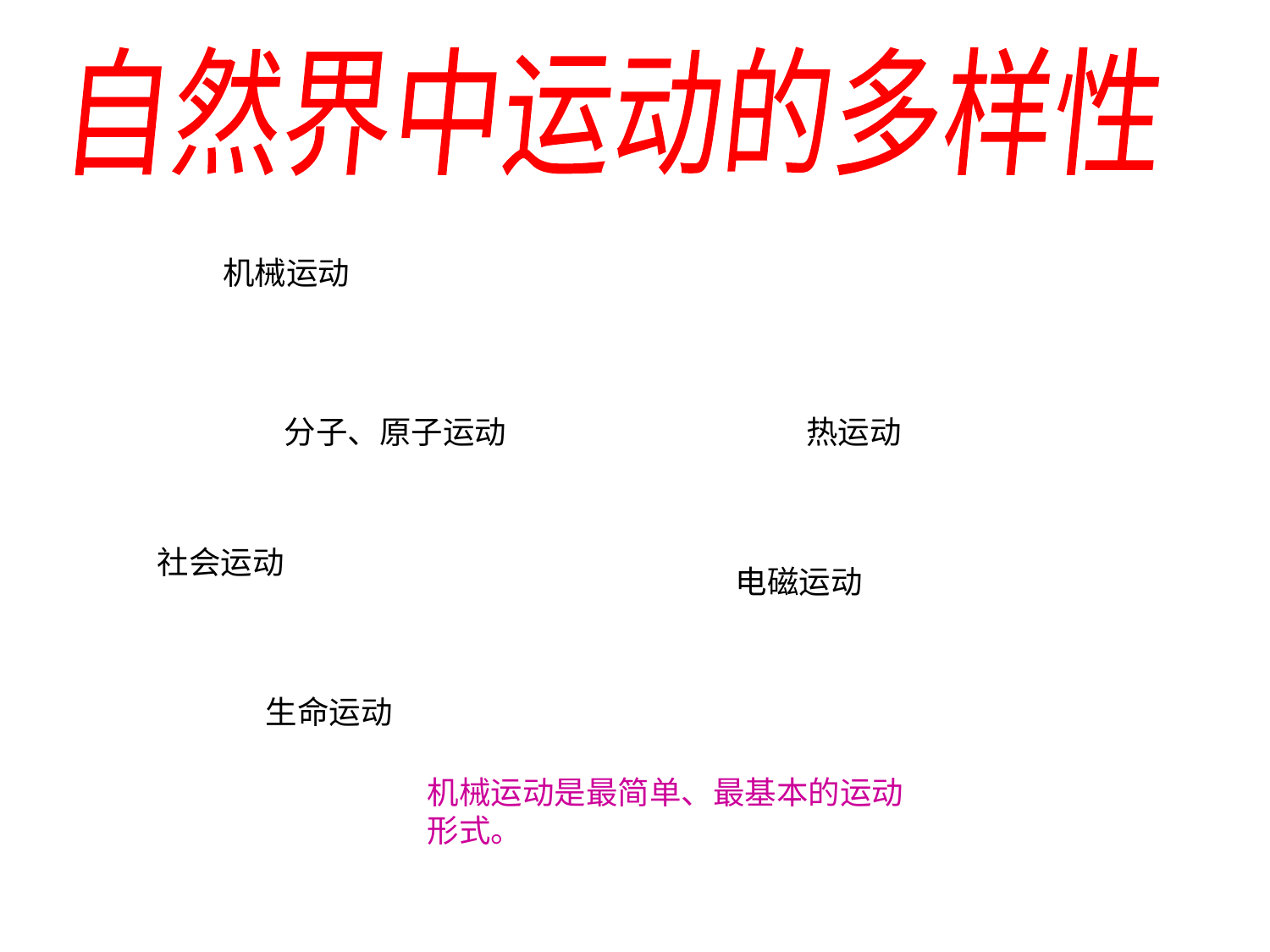

自然界中运动的多样性
机械运动
分子、原子运动
热运动
社会运动
电磁运动
生命运动
机械运动是最简单、最基本的运动
形式。